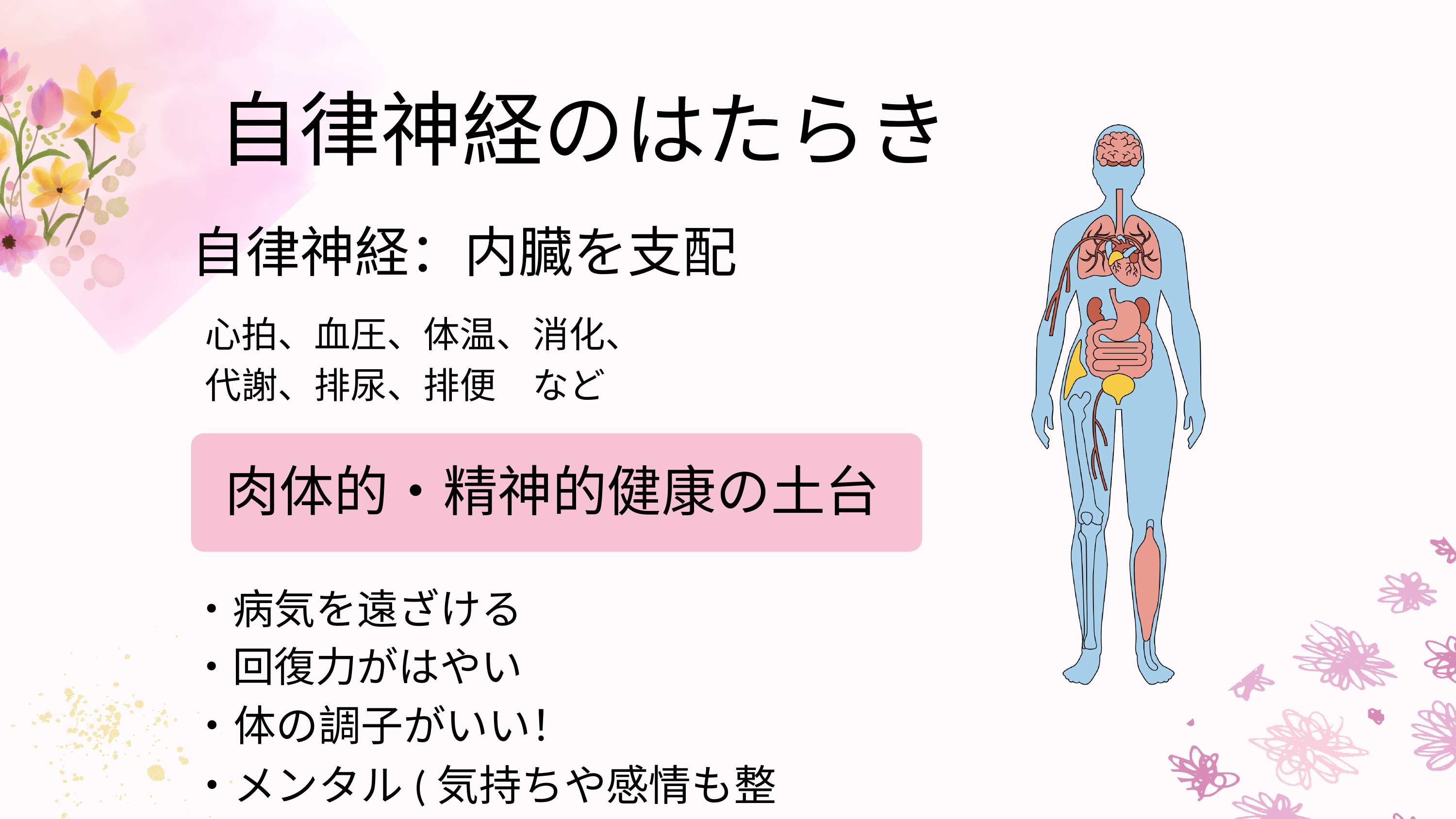

自律神経のはたらき

自律神経：内臓を支配
心拍、血圧、体温、消化、
代謝、排尿、排便　など

肉体的・精神的健康の土台

・病気を遠ざける
・回復力がはやい
・体の調子がいい！
・メンタル(気持ちや感情も整う